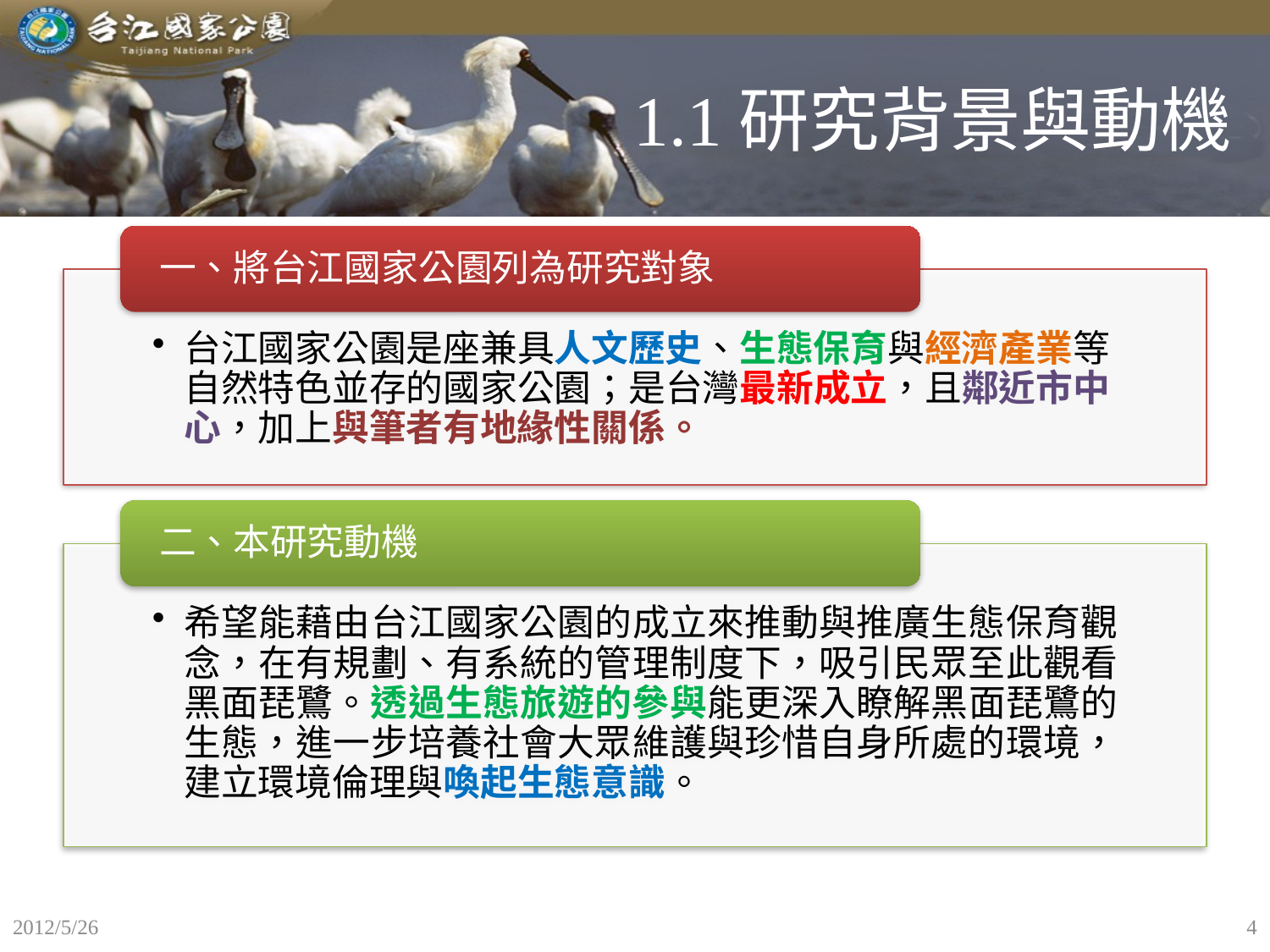

# 1.1研究背景與動機
台江國家公園是座兼具人文歷史、生態保育與經濟產業等自然特色並存的國家公園；是台灣最新成立，且鄰近市中心，加上與筆者有地緣性關係。
一、將台江國家公園列為研究對象
希望能藉由台江國家公園的成立來推動與推廣生態保育觀念，在有規劃、有系統的管理制度下，吸引民眾至此觀看黑面琵鷺。透過生態旅遊的參與能更深入瞭解黑面琵鷺的生態，進一步培養社會大眾維護與珍惜自身所處的環境，建立環境倫理與喚起生態意識。
二、本研究動機
2012/5/26
4